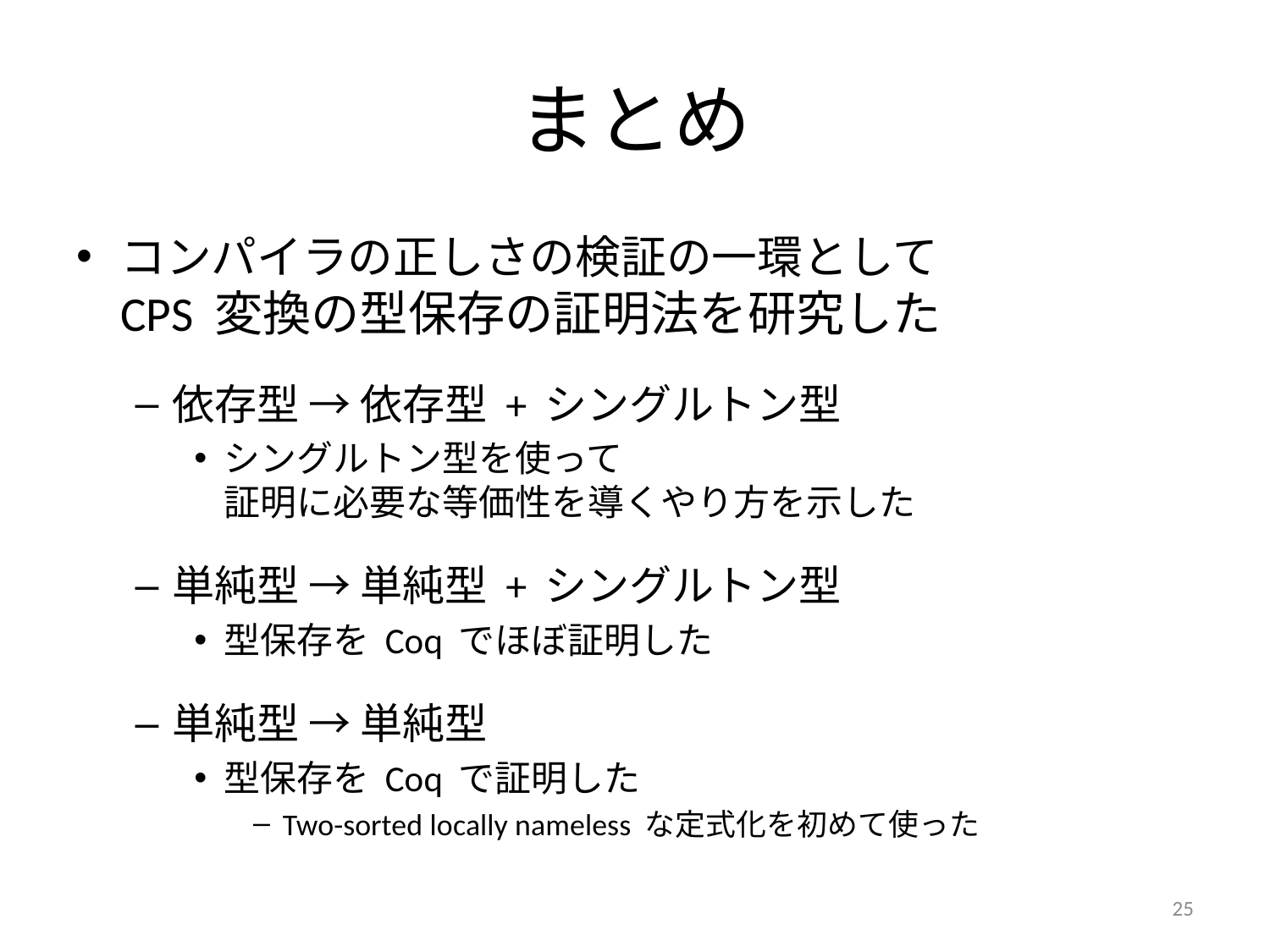

# まとめ
コンパイラの正しさの検証の一環として
CPS 変換の型保存の証明法を研究した
依存型 → 依存型 + シングルトン型
シングルトン型を使って
証明に必要な等価性を導くやり方を示した
単純型 → 単純型 + シングルトン型
型保存を Coq でほぼ証明した
単純型 → 単純型
型保存を Coq で証明した
Two-sorted locally nameless な定式化を初めて使った
25